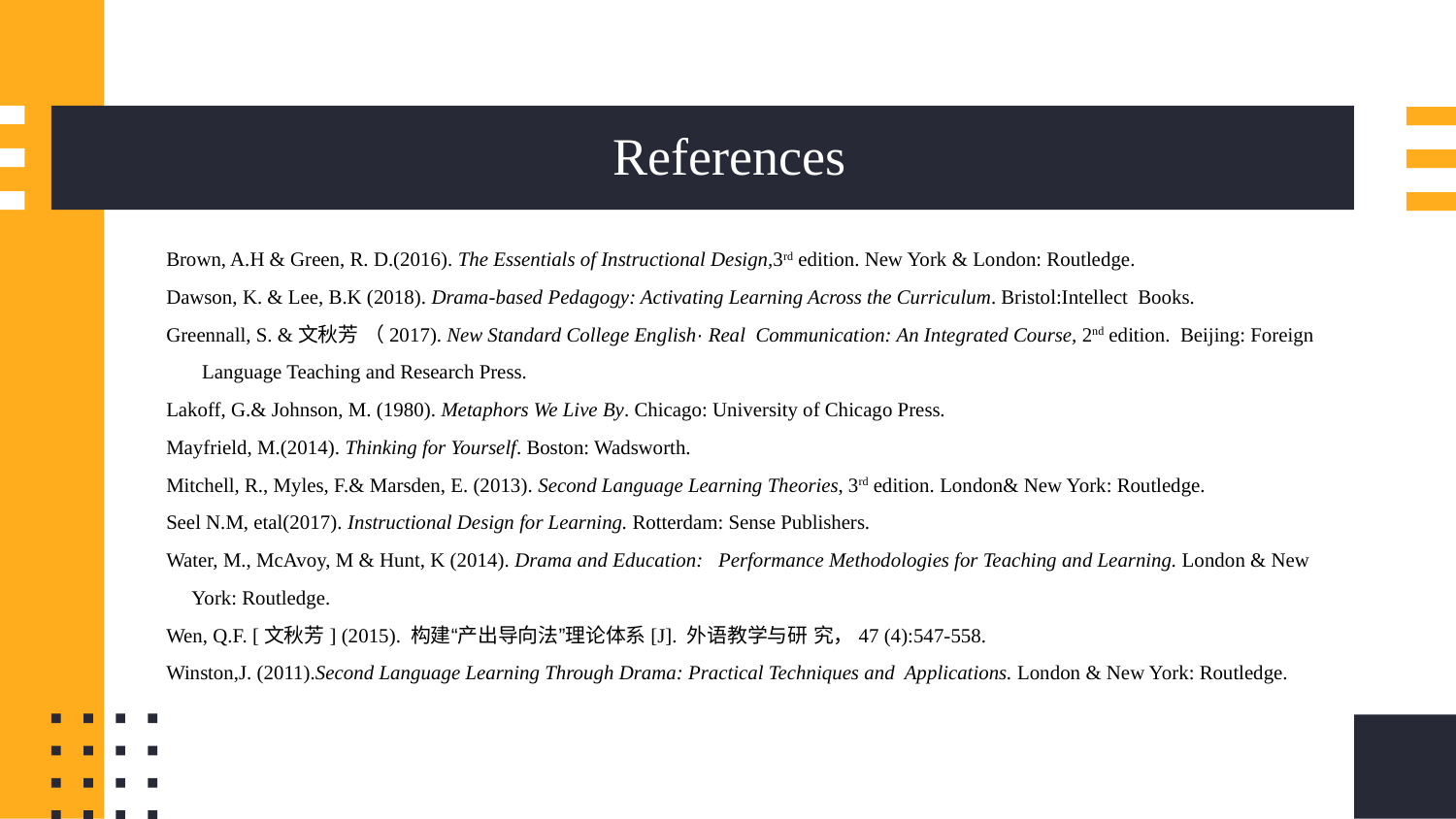

# References
Brown, A.H & Green, R. D.(2016). The Essentials of Instructional Design,3rd edition. New York & London: Routledge.
Dawson, K. & Lee, B.K (2018). Drama-based Pedagogy: Activating Learning Across the Curriculum. Bristol:Intellect  Books.
Greennall, S. &文秋芳 （2017). New Standard College English· Real  Communication: An Integrated Course, 2nd edition.  Beijing: Foreign
       Language Teaching and Research Press.
Lakoff, G.& Johnson, M. (1980). Metaphors We Live By. Chicago: University of Chicago Press.
Mayfrield, M.(2014). Thinking for Yourself. Boston: Wadsworth.
Mitchell, R., Myles, F.& Marsden, E. (2013). Second Language Learning Theories, 3rd edition. London& New York: Routledge.
Seel N.M, etal(2017). Instructional Design for Learning. Rotterdam: Sense Publishers.
Water, M., McAvoy, M & Hunt, K (2014). Drama and Education:   Performance Methodologies for Teaching and Learning. London & New
     York: Routledge.
Wen, Q.F. [文秋芳] (2015). 构建“产出导向法”理论体系[J]. 外语教学与研 究，47 (4):547-558.
Winston,J. (2011).Second Language Learning Through Drama: Practical Techniques and  Applications. London & New York: Routledge.

13